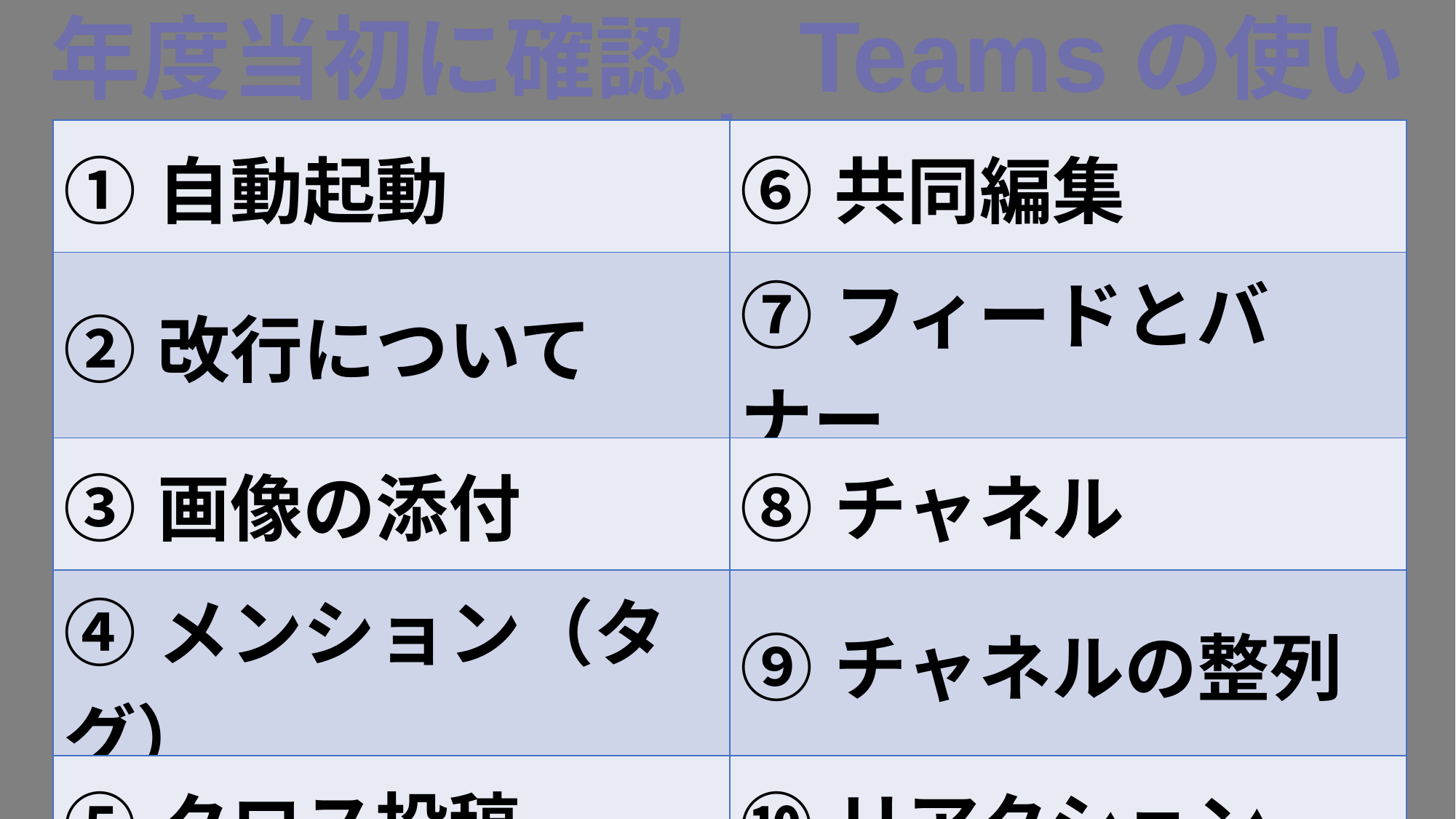

年度当初に確認　Teamsの使い方
| ①自動起動 | ⑥共同編集 |
| --- | --- |
| ②改行について | ⑦フィードとバナー |
| ③画像の添付 | ⑧チャネル |
| ④メンション（タグ） | ⑨チャネルの整列 |
| ⑤クロス投稿 | ⑩リアクション |